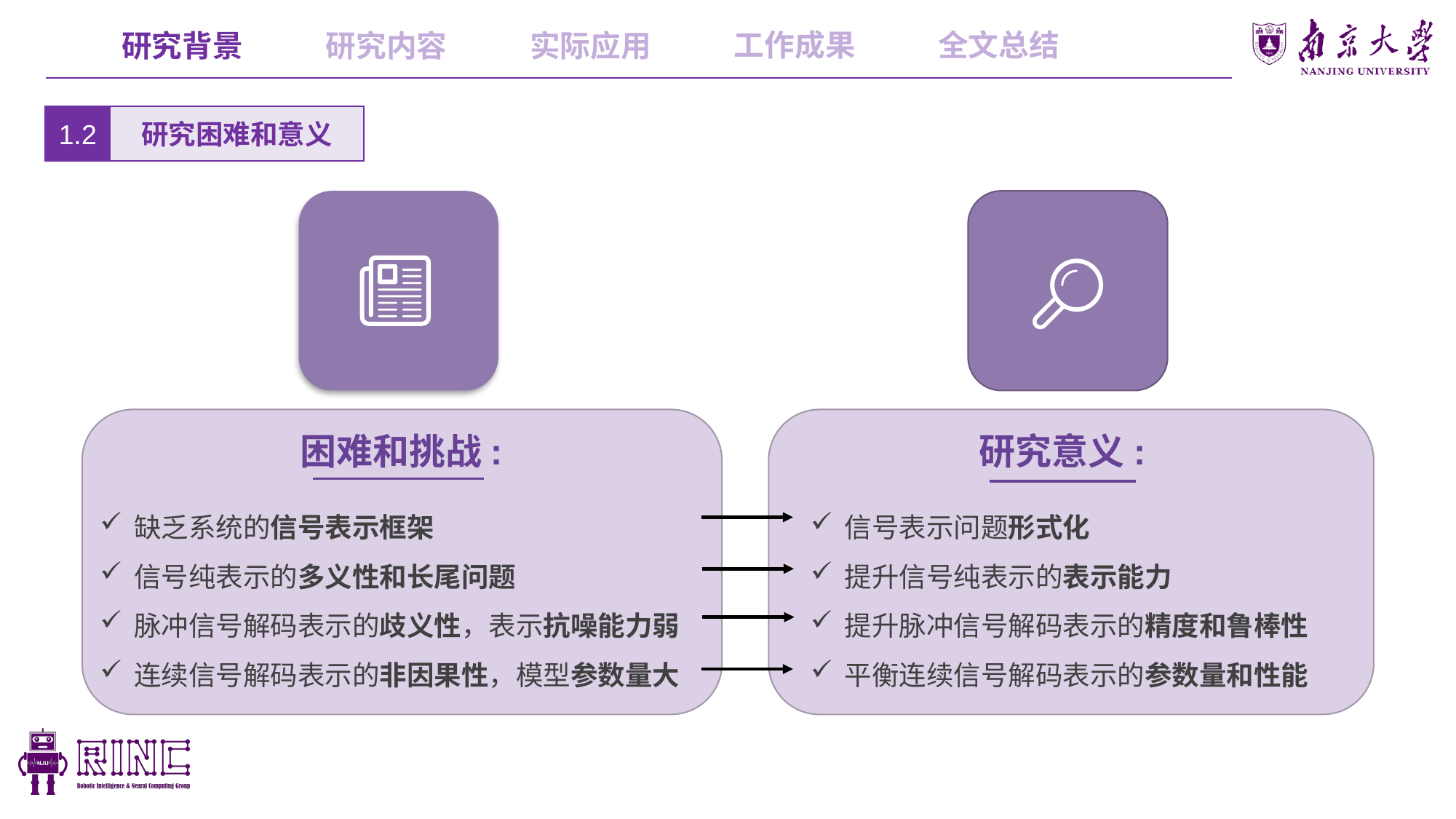

工作成果
全文总结
研究内容
实际应用
研究背景
1.2
研究困难和意义

困难和挑战:
缺乏系统的信号表示框架
信号纯表示的多义性和长尾问题
脉冲信号解码表示的歧义性，表示抗噪能力弱
连续信号解码表示的非因果性，模型参数量大
研究意义:
信号表示问题形式化
提升信号纯表示的表示能力
提升脉冲信号解码表示的精度和鲁棒性
平衡连续信号解码表示的参数量和性能